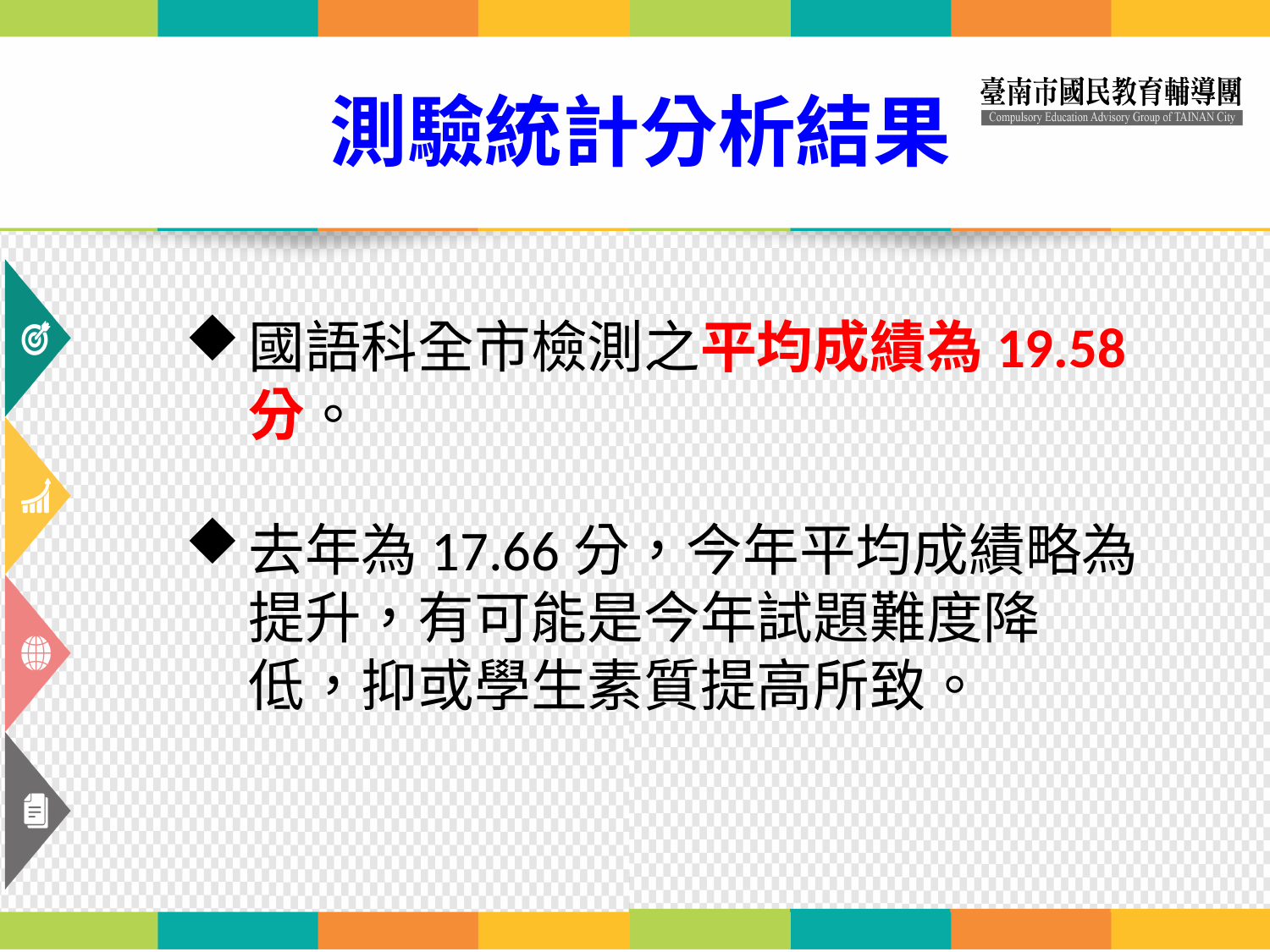

# 測驗統計分析結果
國語科全市檢測之平均成績為19.58分。

去年為17.66分，今年平均成績略為提升，有可能是今年試題難度降低，抑或學生素質提高所致。